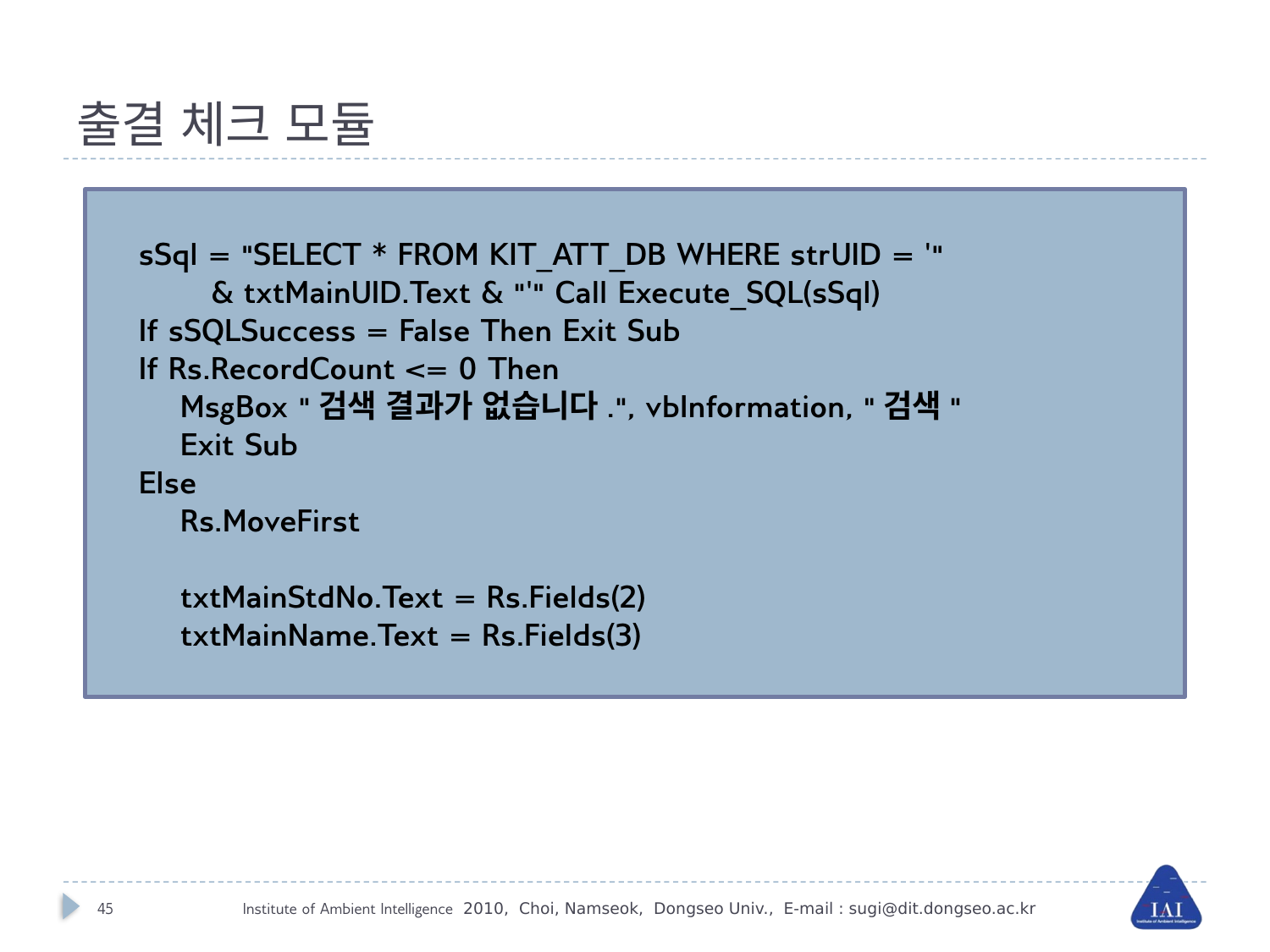

# 출결 체크 모듈

    sSql = "SELECT * FROM KIT_ATT_DB WHERE strUID = '"
           & txtMainUID.Text & "'" Call Execute_SQL(sSql)
    If sSQLSuccess = False Then Exit Sub
    If Rs.RecordCount <= 0 Then
        MsgBox "검색 결과가 없습니다.", vbInformation, "검색"
        Exit Sub
    Else
        Rs.MoveFirst

        txtMainStdNo.Text = Rs.Fields(2)
        txtMainName.Text = Rs.Fields(3)